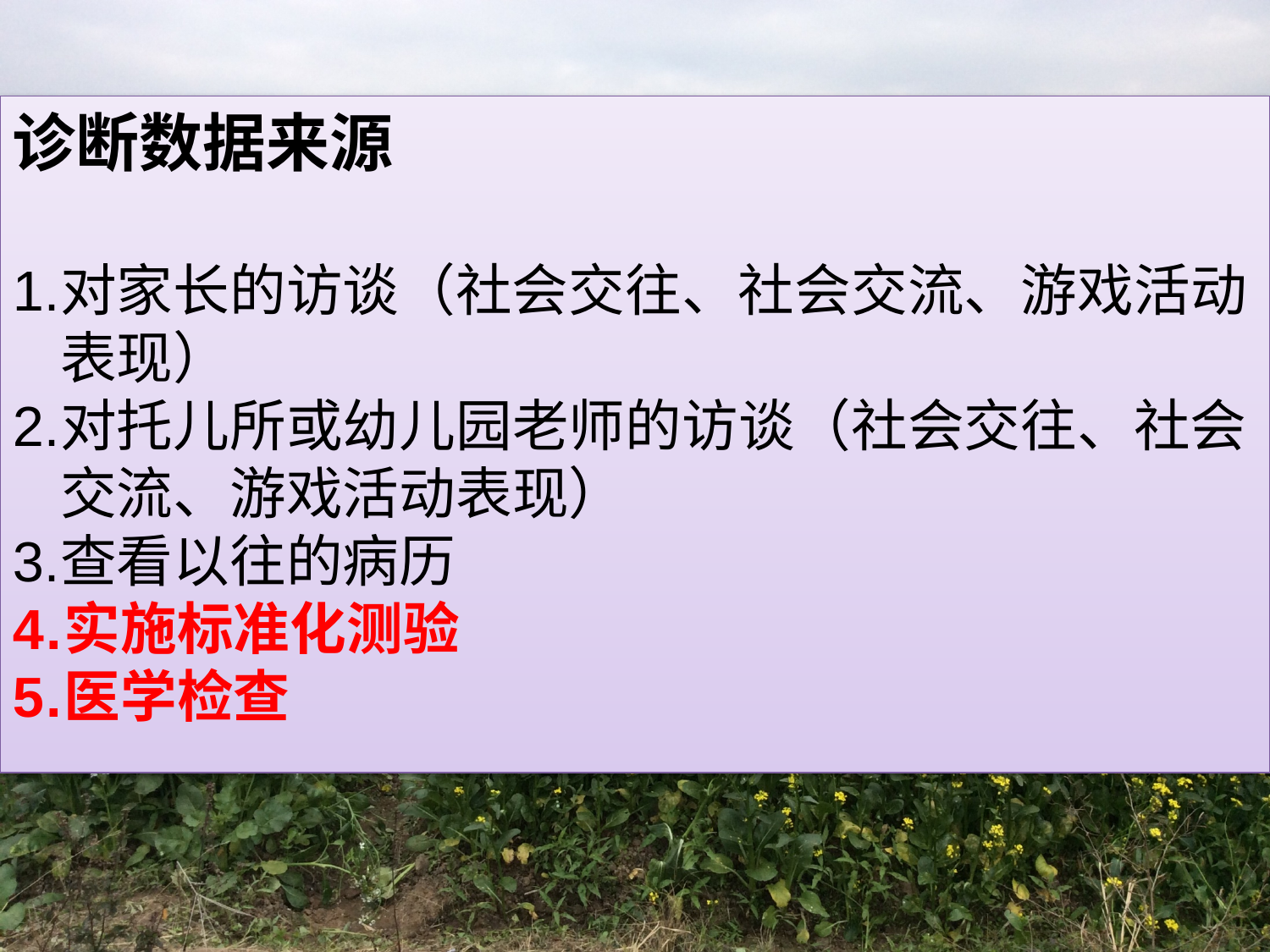

诊断数据来源

对家长的访谈（社会交往、社会交流、游戏活动表现）
对托儿所或幼儿园老师的访谈（社会交往、社会交流、游戏活动表现）
查看以往的病历
实施标准化测验
医学检查